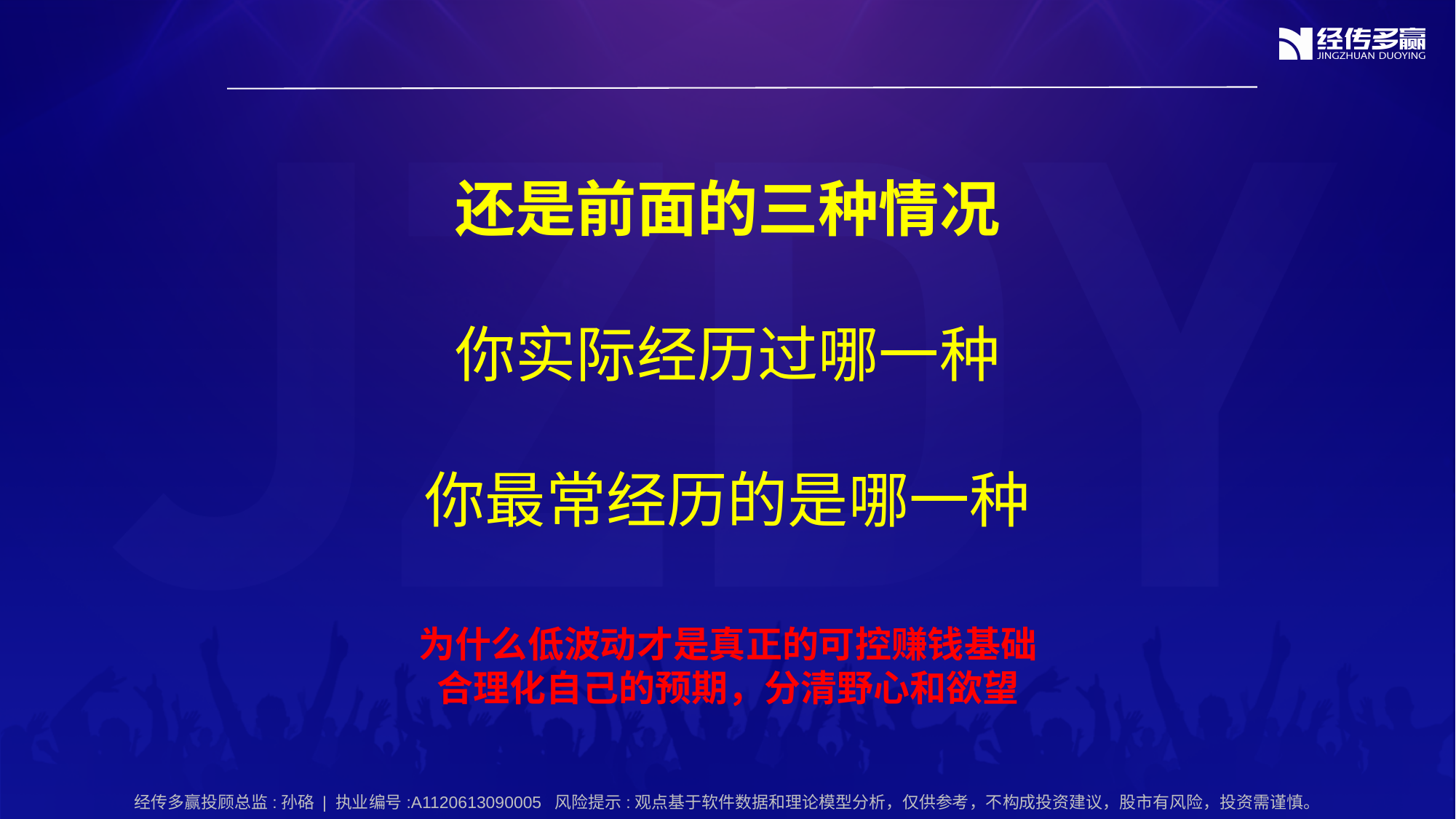

还是前面的三种情况

你实际经历过哪一种

你最常经历的是哪一种
为什么低波动才是真正的可控赚钱基础
合理化自己的预期，分清野心和欲望